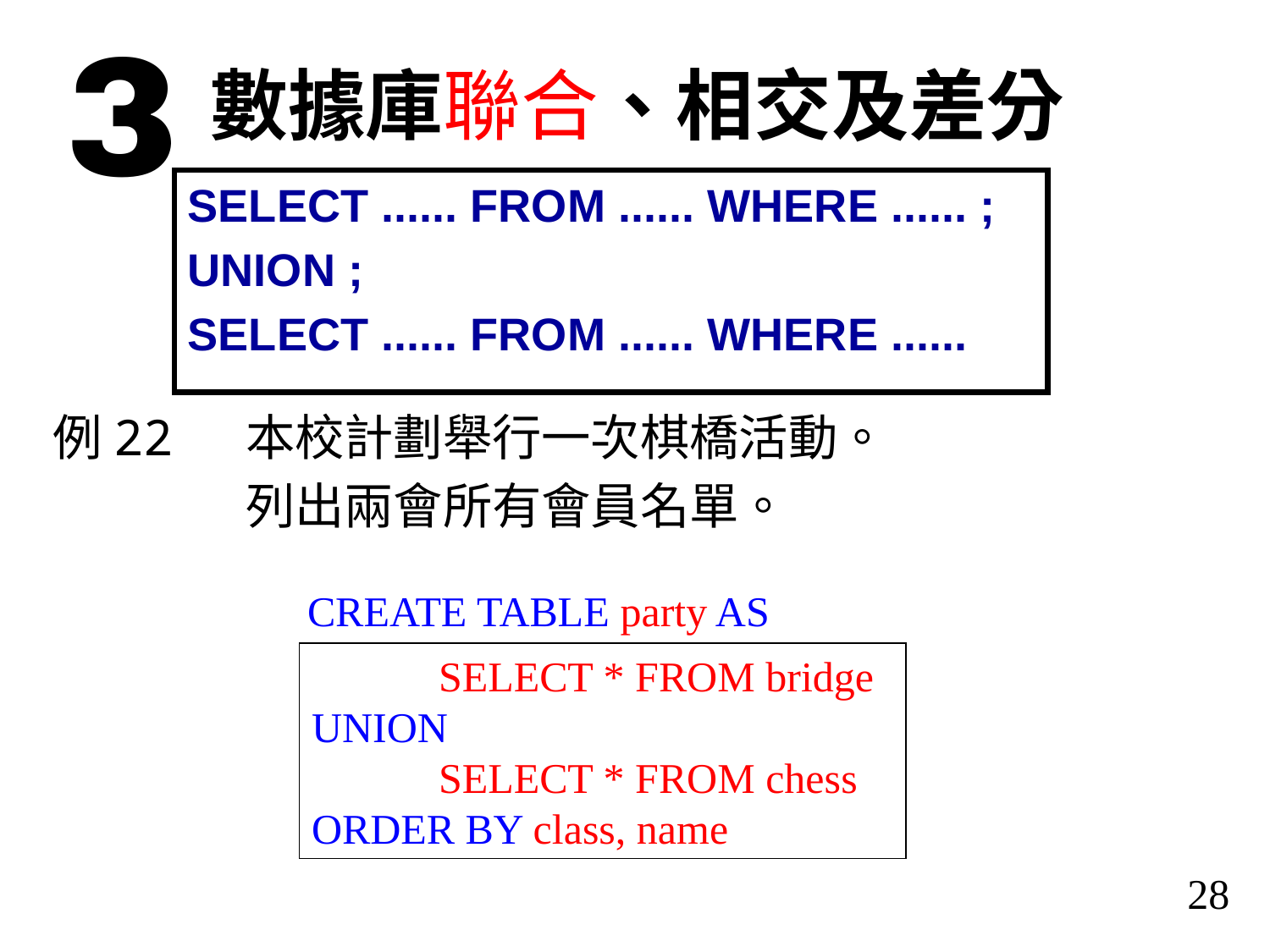

3
數據庫聯合、相交及差分
SELECT ...... FROM ...... WHERE ...... ;
UNION ;
SELECT ...... FROM ...... WHERE ......
例22	本校計劃舉行一次棋橋活動。
		列出兩會所有會員名單。
CREATE TABLE party AS
	SELECT * FROM bridge
UNION
	SELECT * FROM chess
ORDER BY class, name
28